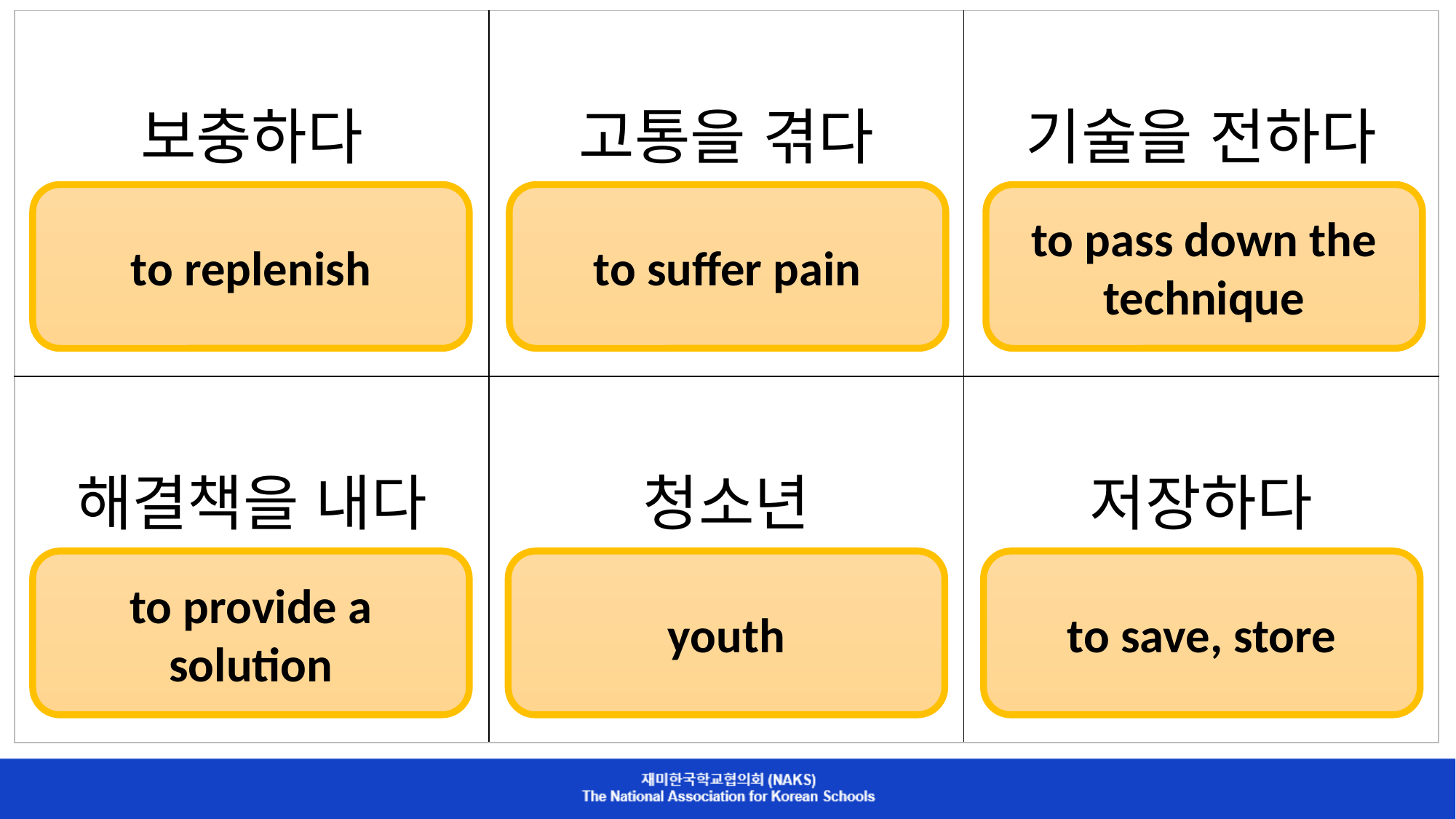

| 보충하다 | 고통을 겪다 | 기술을 전하다 |
| --- | --- | --- |
| 해결책을 내다 | 청소년 | 저장하다 |
to replenish
to suffer pain
to pass down the technique
to provide a solution
youth
to save, store